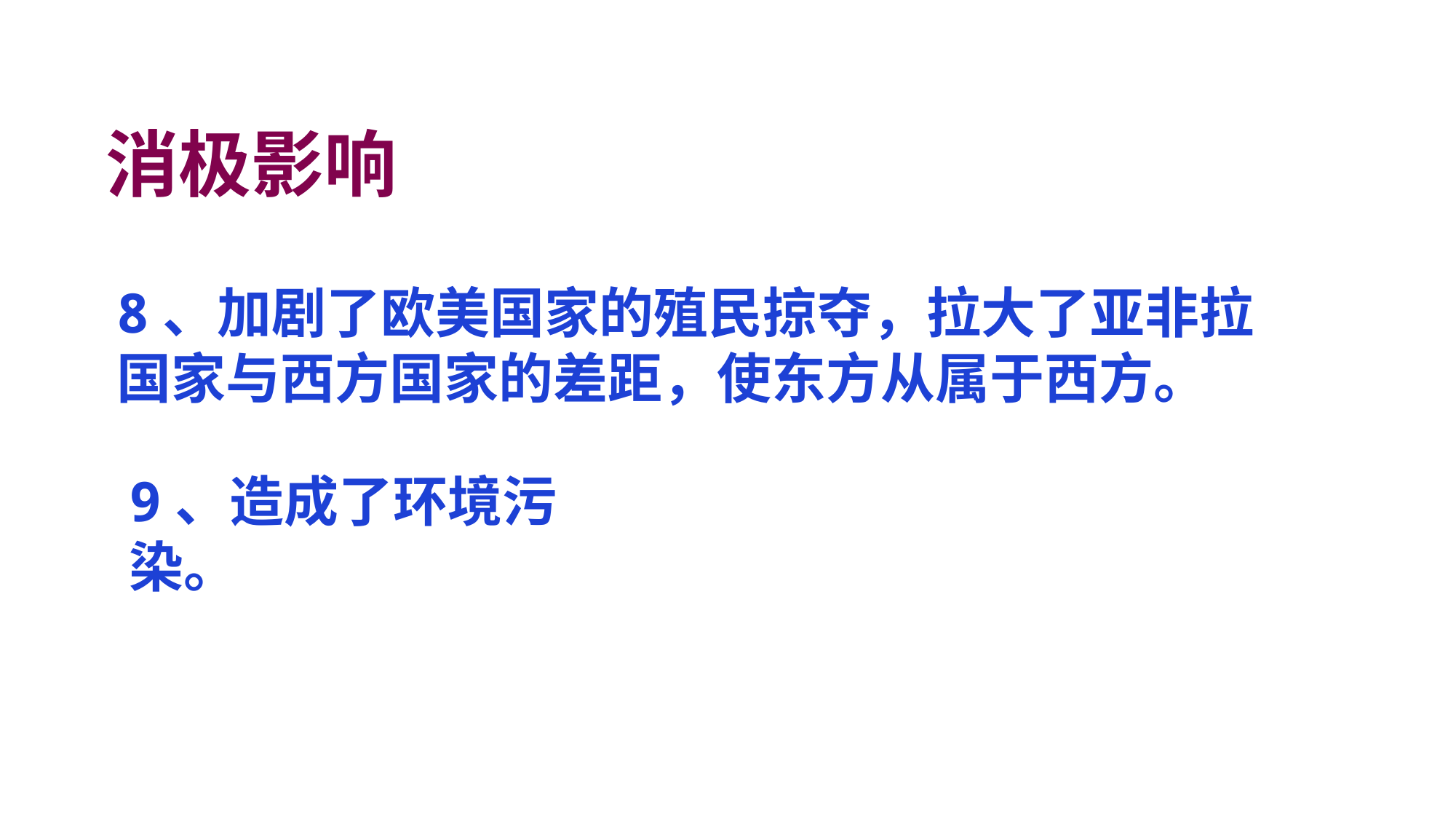

消极影响
8、加剧了欧美国家的殖民掠夺，拉大了亚非拉国家与西方国家的差距，使东方从属于西方。
9、造成了环境污染。